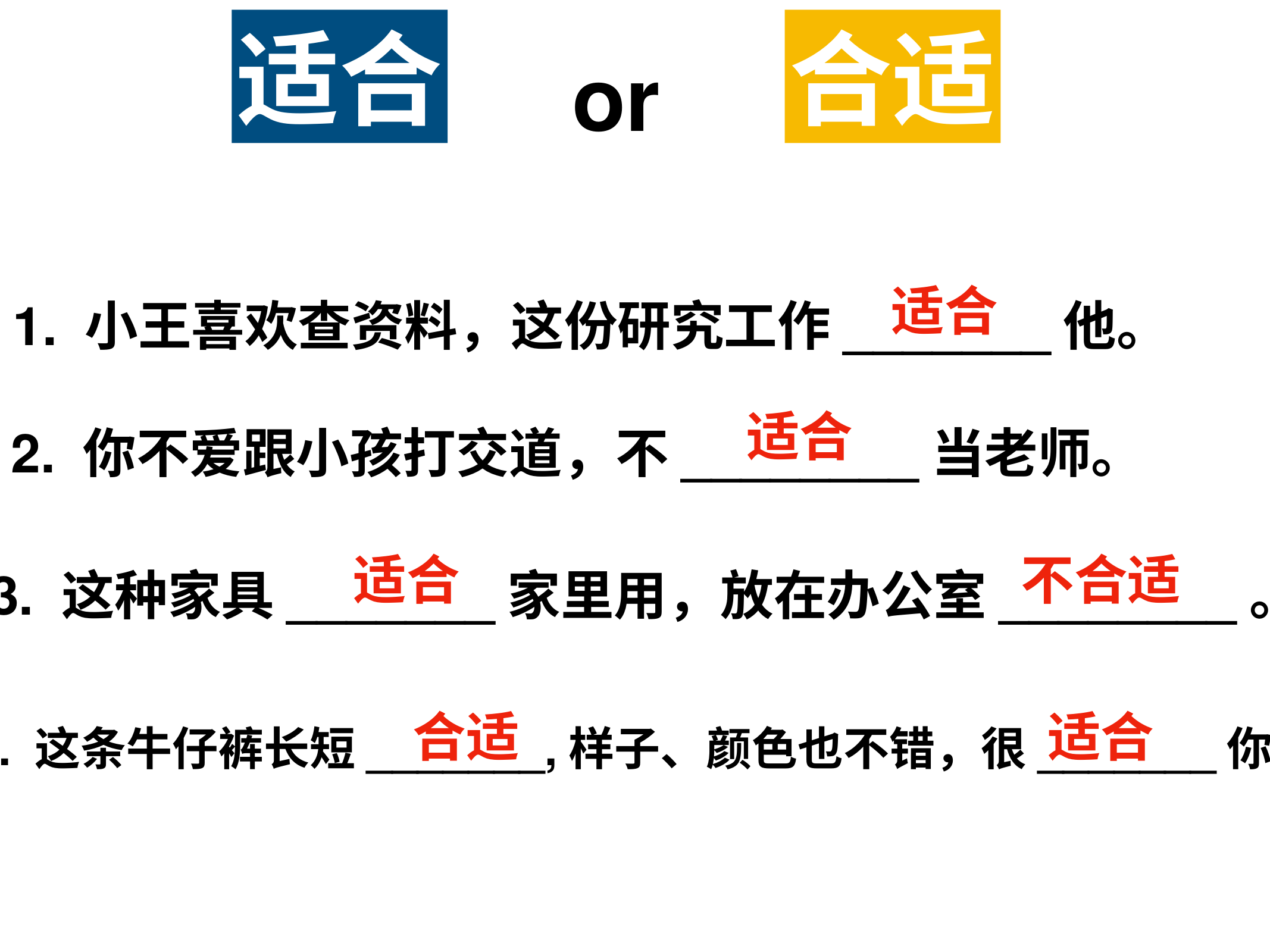

适合
合适
or
适合
1. 小王喜欢查资料，这份研究工作_______他。
适合
2. 你不爱跟小孩打交道，不________当老师。
适合
不合适
3. 这种家具_______家里用，放在办公室________。
合适
适合
4. 这条牛仔裤长短_______,样子、颜色也不错，很_______你。